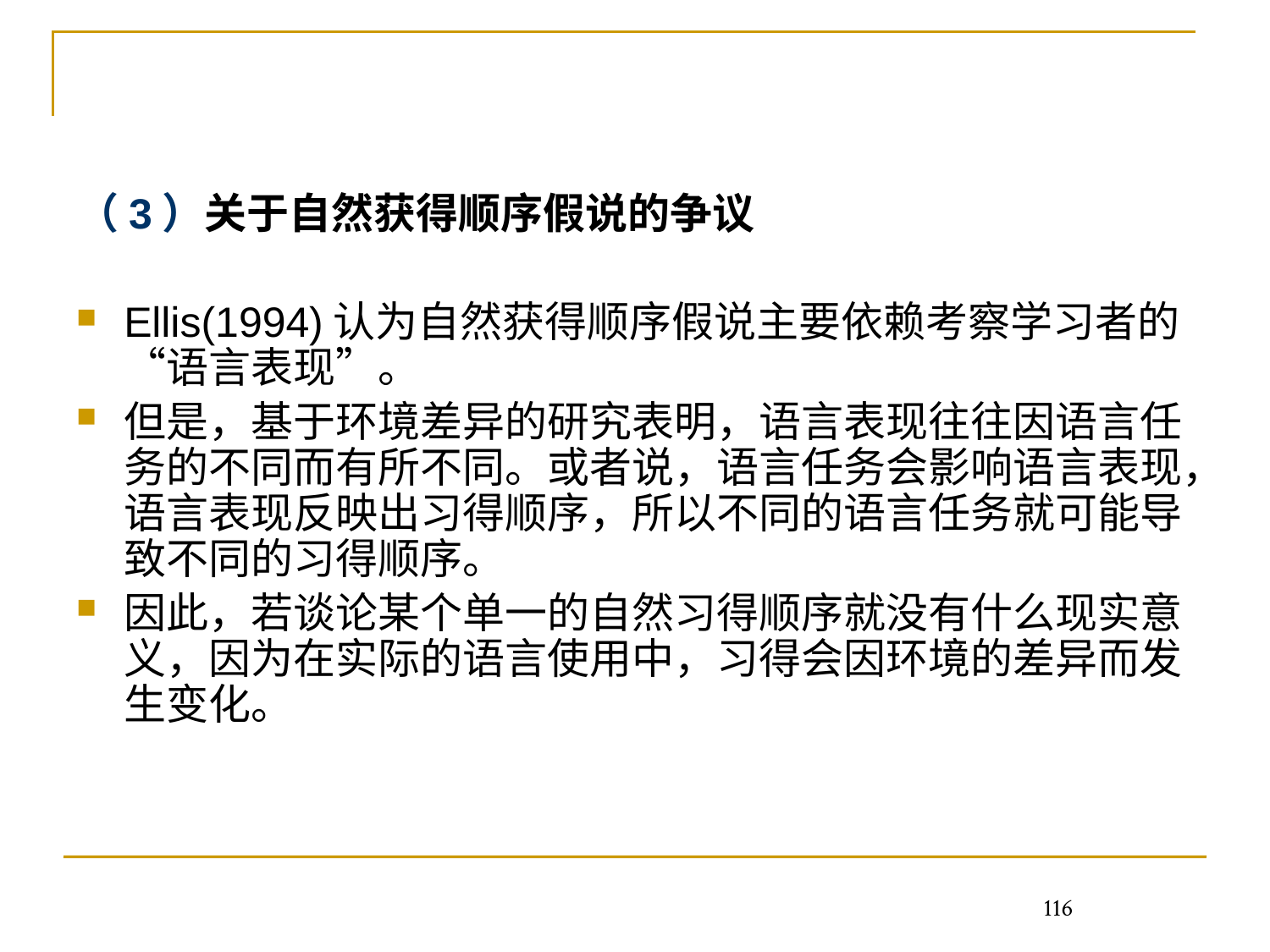

（3）关于自然获得顺序假说的争议

Ellis(1994)认为自然获得顺序假说主要依赖考察学习者的“语言表现”。
但是，基于环境差异的研究表明，语言表现往往因语言任务的不同而有所不同。或者说，语言任务会影响语言表现，语言表现反映出习得顺序，所以不同的语言任务就可能导致不同的习得顺序。
因此，若谈论某个单一的自然习得顺序就没有什么现实意义，因为在实际的语言使用中，习得会因环境的差异而发生变化。

116